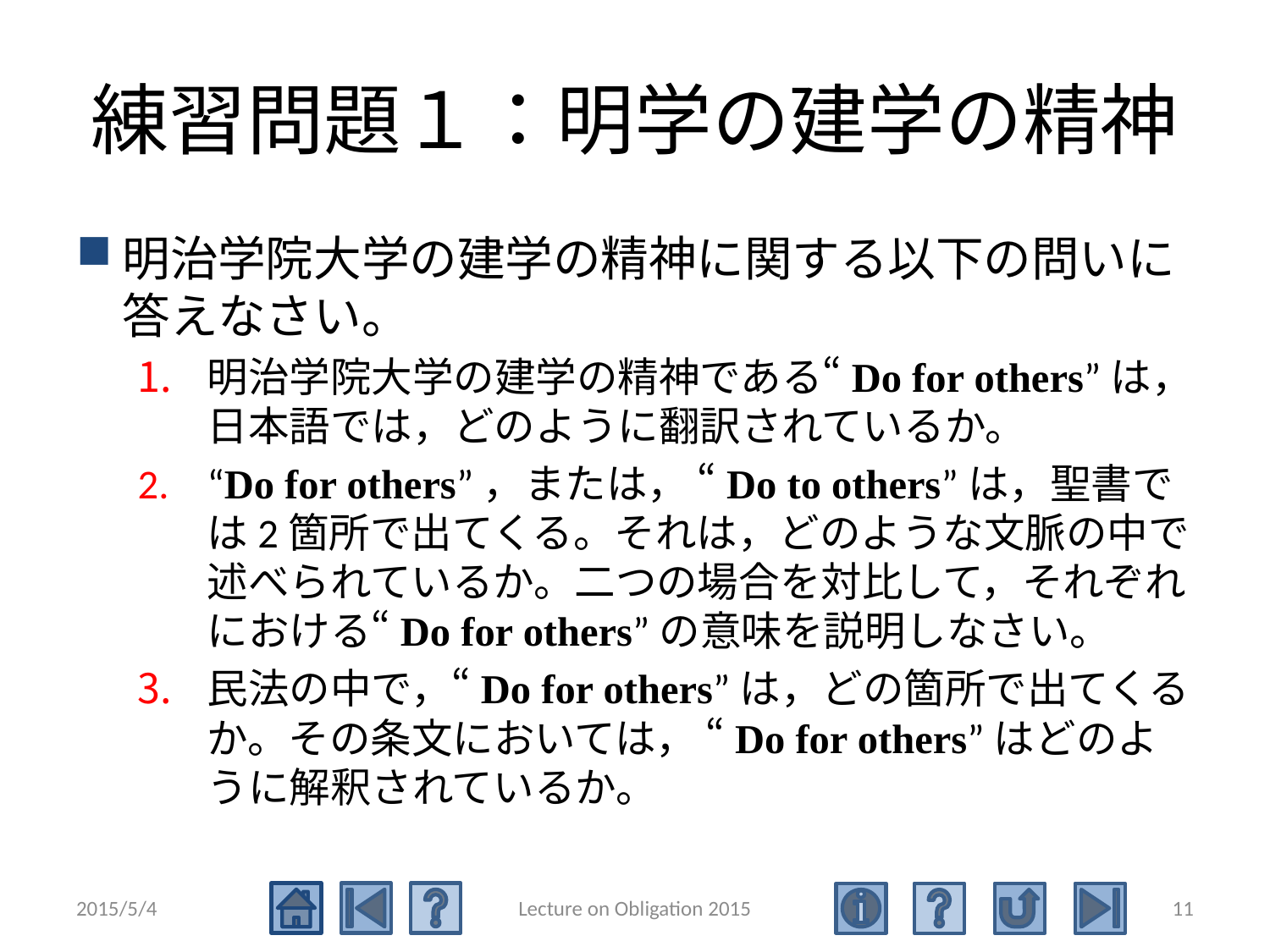

# 練習問題１：明学の建学の精神
明治学院大学の建学の精神に関する以下の問いに答えなさい。
明治学院大学の建学の精神である“Do for others”は，日本語では，どのように翻訳されているか。
“Do for others”，または， “Do to others”は，聖書では2箇所で出てくる。それは，どのような文脈の中で述べられているか。二つの場合を対比して，それぞれにおける“Do for others”の意味を説明しなさい。
民法の中で，“Do for others”は，どの箇所で出てくるか。その条文においては， “Do for others”はどのように解釈されているか。
2015/5/4
Lecture on Obligation 2015
11